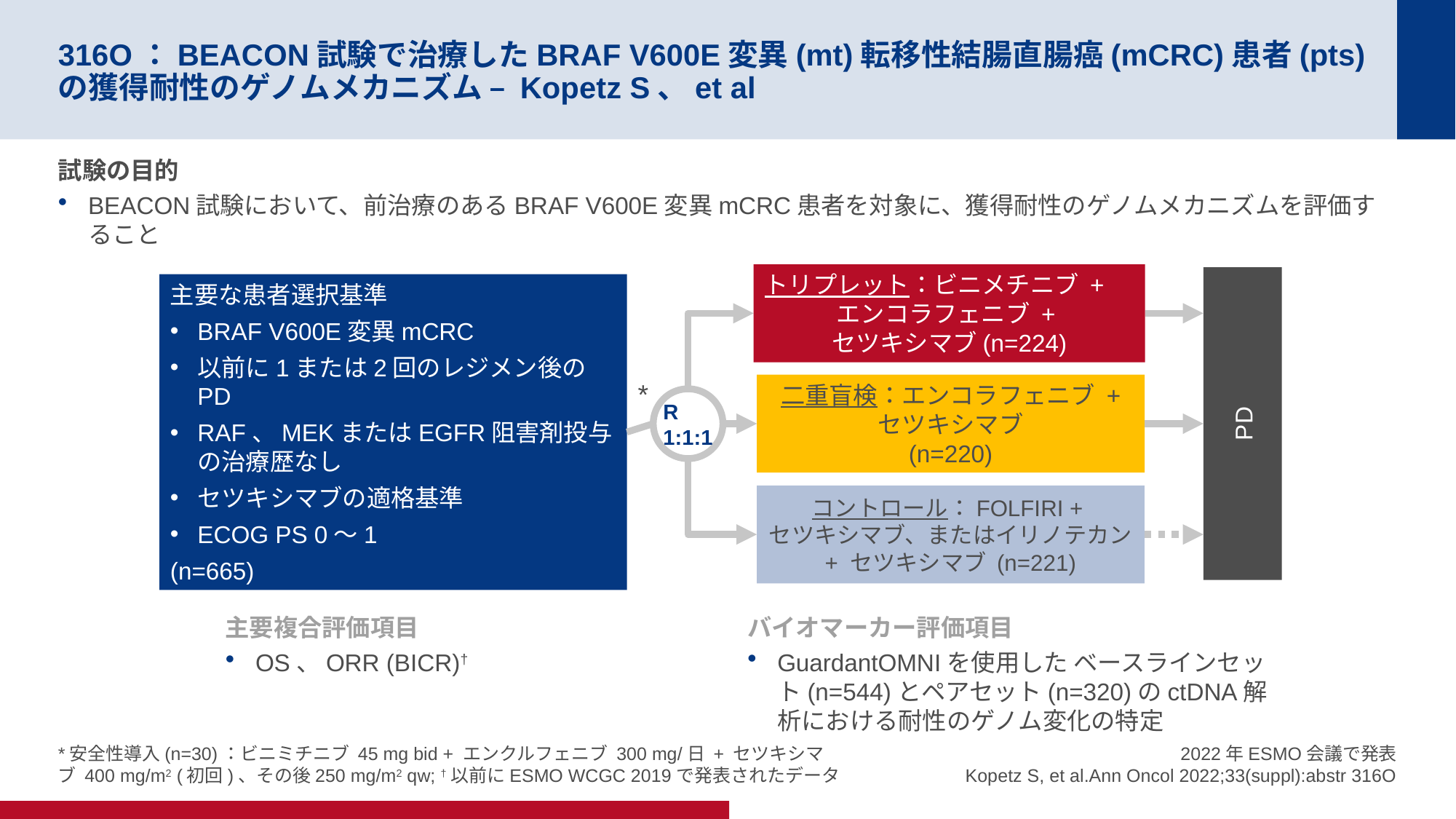

# 316O：BEACON試験で治療したBRAF V600E変異(mt)転移性結腸直腸癌(mCRC)患者(pts)の獲得耐性のゲノムメカニズム – Kopetz S、et al
試験の目的
BEACON試験において、前治療のあるBRAF V600E変異mCRC患者を対象に、獲得耐性のゲノムメカニズムを評価すること
トリプレット：ビニメチニブ +
エンコラフェニブ +
セツキシマブ(n=224)
PD
主要な患者選択基準
BRAF V600E変異mCRC
以前に1または2回のレジメン後のPD
RAF、MEKまたはEGFR阻害剤投与の治療歴なし
セツキシマブの適格基準
ECOG PS 0～1
(n=665)
*
二重盲検：エンコラフェニブ + セツキシマブ
(n=220)
R
1:1:1
コントロール：FOLFIRI +
セツキシマブ、またはイリノテカン + セツキシマブ (n=221)
主要複合評価項目
OS、ORR (BICR)†
バイオマーカー評価項目
GuardantOMNIを使用した ベースラインセット(n=544)とペアセット(n=320)のctDNA解析における耐性のゲノム変化の特定
*安全性導入(n=30)：ビニミチニブ 45 mg bid + エンクルフェニブ 300 mg/日 + セツキシマブ 400 mg/m2 (初回)、その後250 mg/m2 qw; †以前にESMO WCGC 2019で発表されたデータ

2022年ESMO会議で発表
Kopetz S, et al.Ann Oncol 2022;33(suppl):abstr 316O